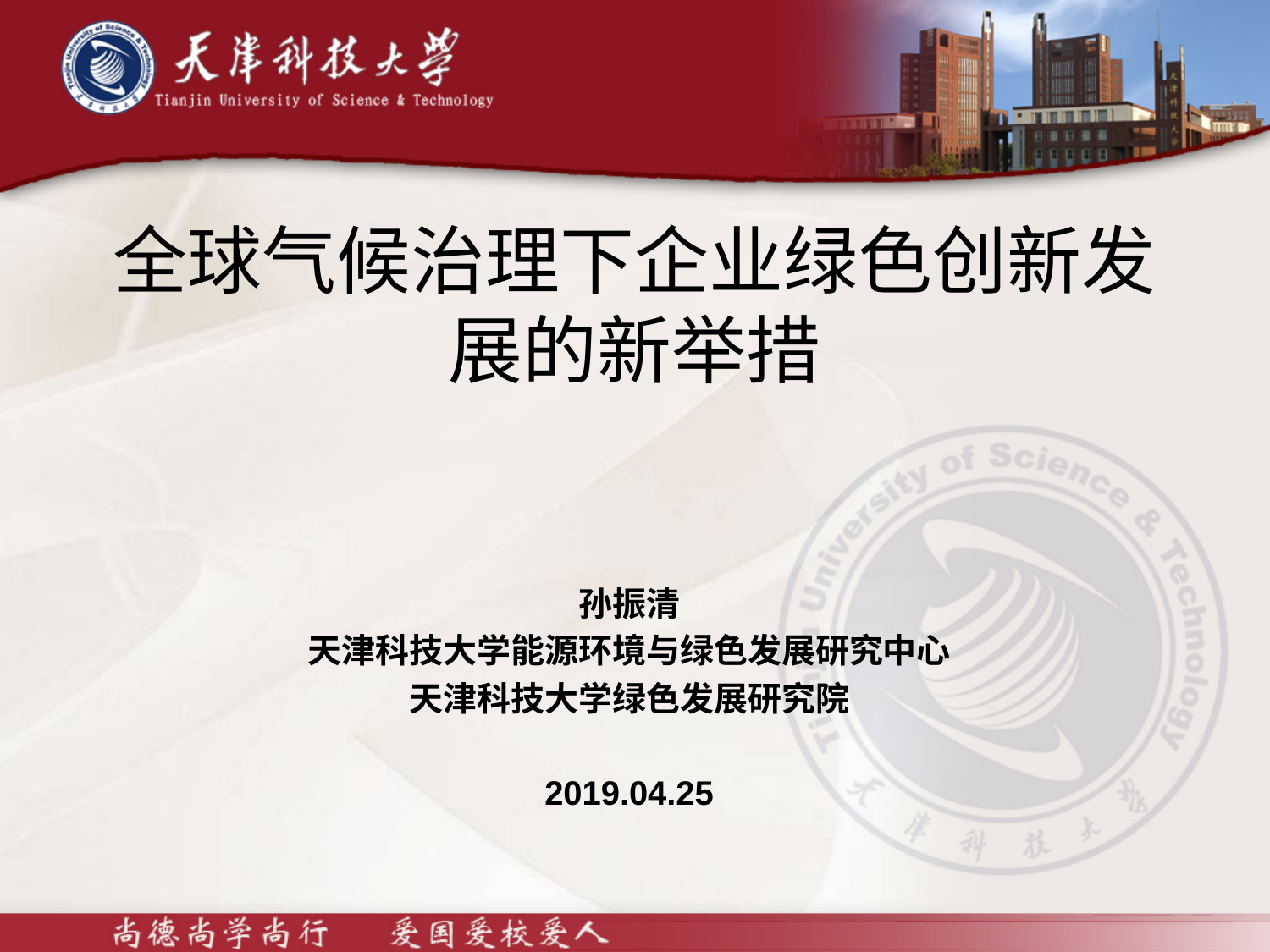

# 全球气候治理下企业绿色创新发展的新举措
孙振清
天津科技大学能源环境与绿色发展研究中心
天津科技大学绿色发展研究院

2019.04.25